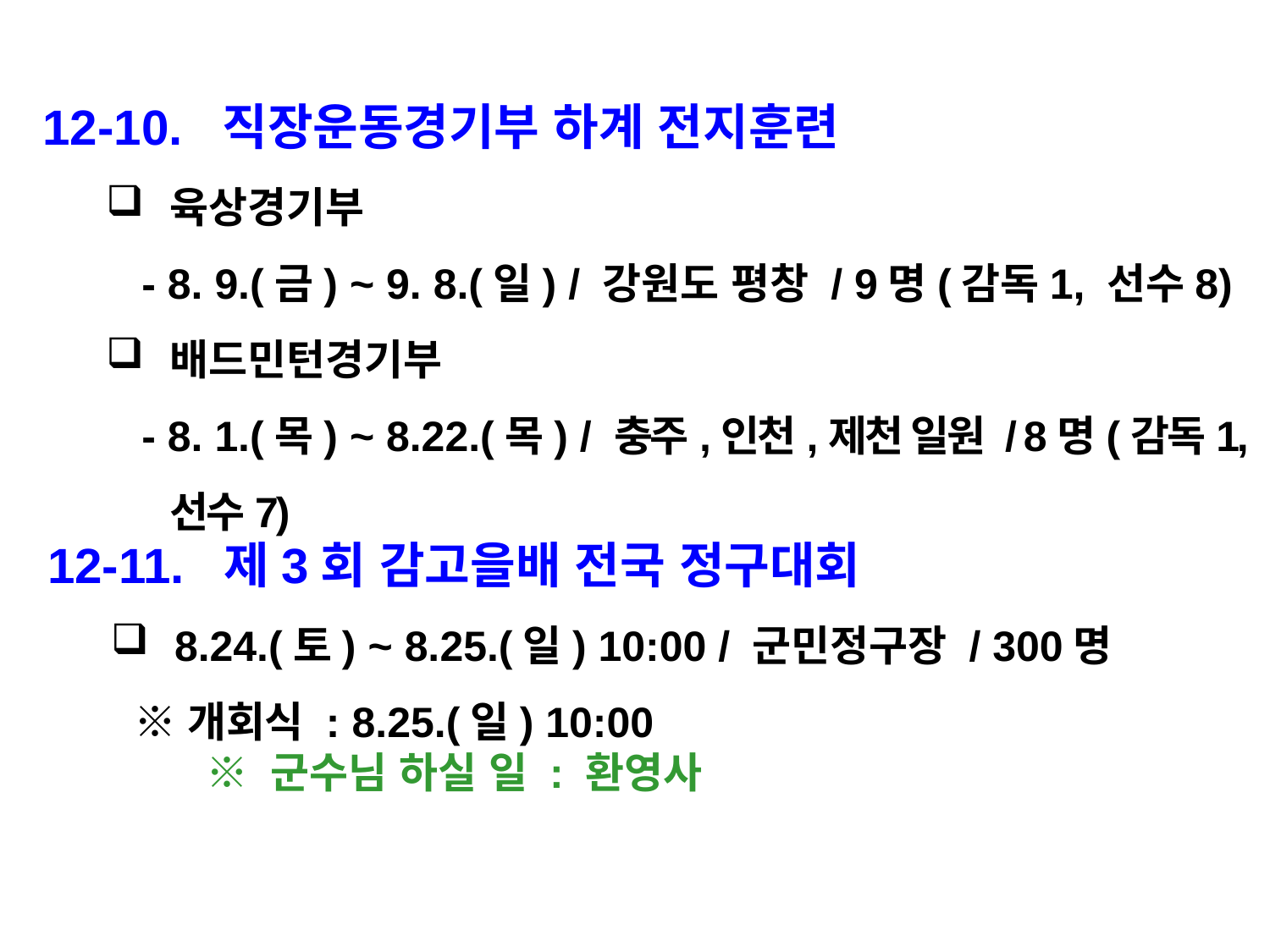

12-10.  직장운동경기부 하계 전지훈련
육상경기부
   - 8. 9.(금) ~ 9. 8.(일) / 강원도 평창 / 9명(감독1, 선수8)
배드민턴경기부
   - 8. 1.(목) ~ 8.22.(목) / 충주,인천,제천 일원 / 8명(감독1, 선수7)

12-11.  제3회 감고을배 전국 정구대회
8.24.(토) ~ 8.25.(일) 10:00 / 군민정구장 / 300명
  ※개회식 : 8.25.(일) 10:00
        ※ 군수님 하실 일 : 환영사